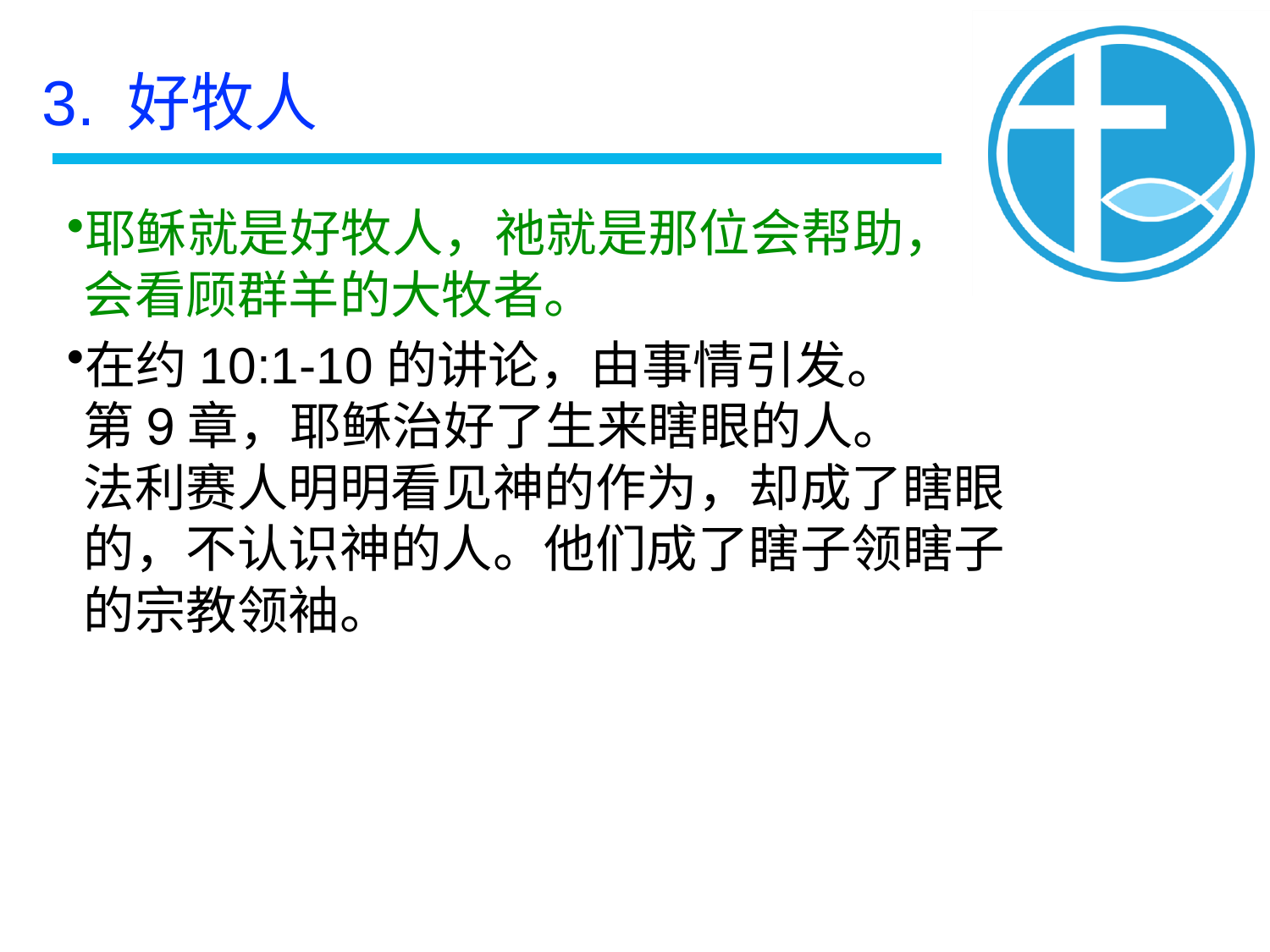

3. 好牧人
耶稣就是好牧人，祂就是那位会帮助，
会看顾群羊的大牧者。
在约10:1-10的讲论，由事情引发。
第9章，耶稣治好了生来瞎眼的人。
法利赛人明明看见神的作为，却成了瞎眼的，不认识神的人。他们成了瞎子领瞎子的宗教领袖。